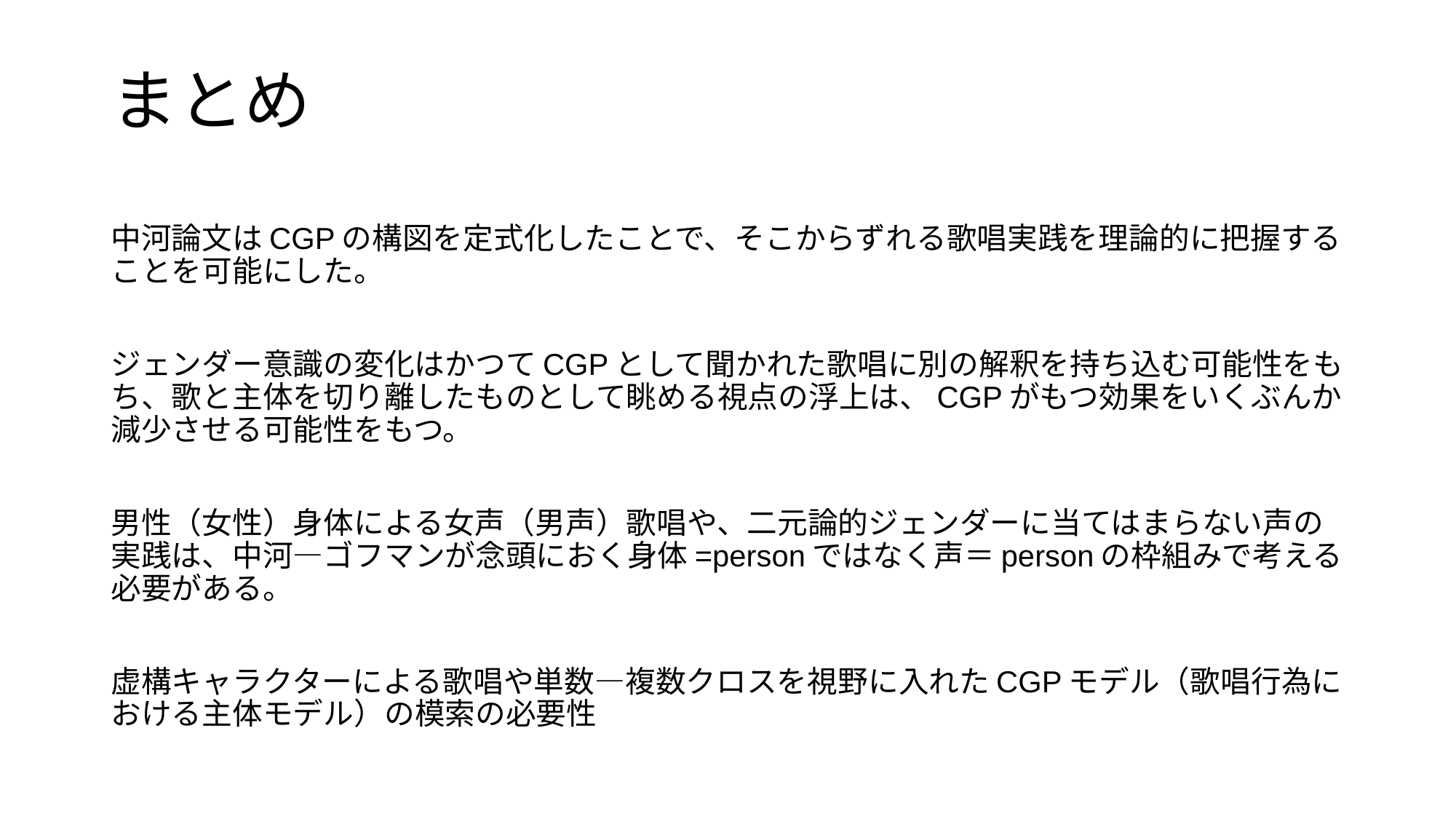

# まとめ
中河論文はCGPの構図を定式化したことで、そこからずれる歌唱実践を理論的に把握することを可能にした。

ジェンダー意識の変化はかつてCGPとして聞かれた歌唱に別の解釈を持ち込む可能性をもち、歌と主体を切り離したものとして眺める視点の浮上は、CGPがもつ効果をいくぶんか減少させる可能性をもつ。

男性（女性）身体による女声（男声）歌唱や、二元論的ジェンダーに当てはまらない声の実践は、中河—ゴフマンが念頭におく身体=personではなく声＝personの枠組みで考える必要がある。

虚構キャラクターによる歌唱や単数—複数クロスを視野に入れたCGPモデル（歌唱行為における主体モデル）の模索の必要性